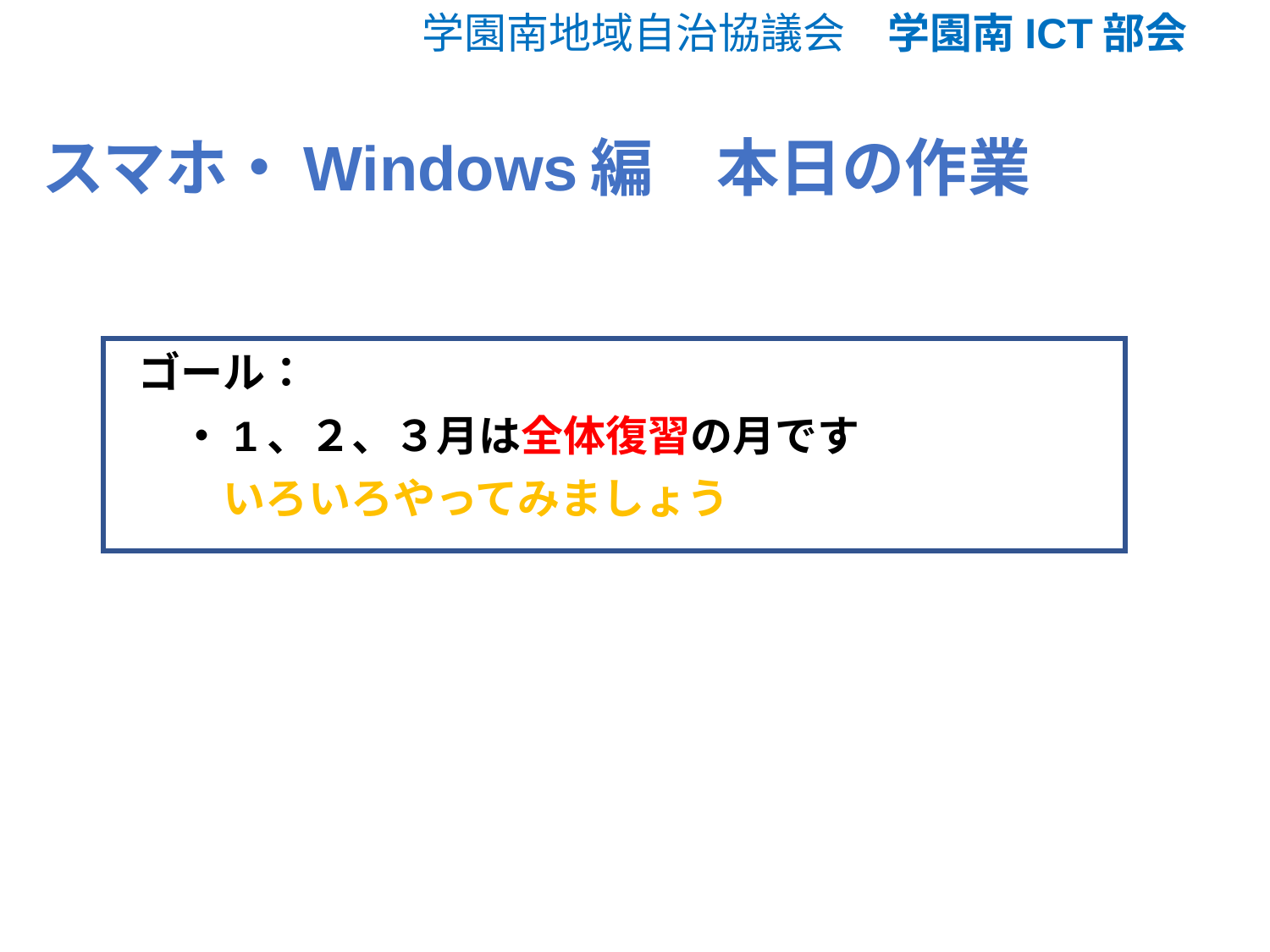

スマホ・Windows編　本日の作業

ゴール：
　・1、２、３月は全体復習の月です
　　いろいろやってみましょう